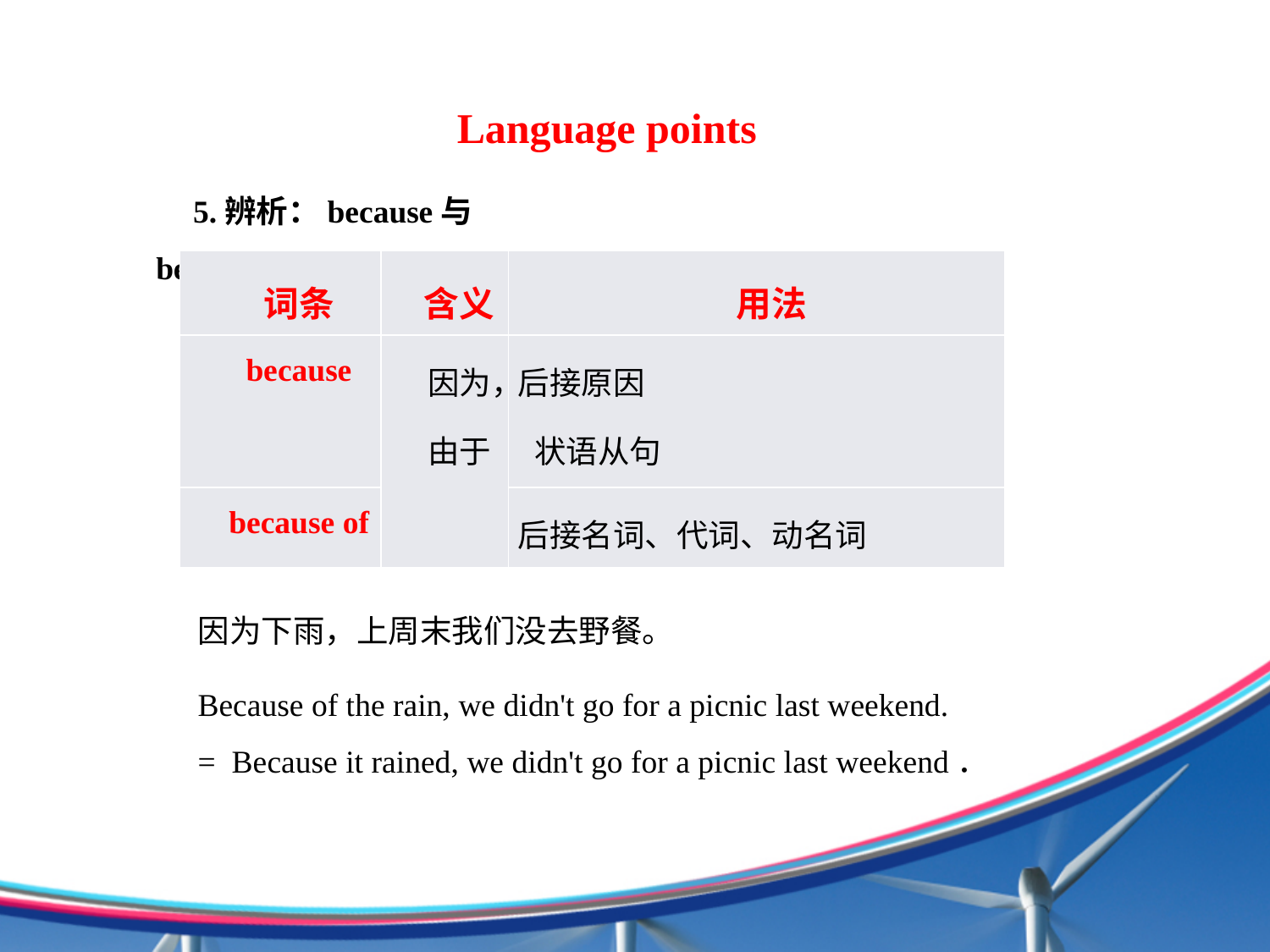

Language points
5.辨析：because与because of
| 词条 | 含义 | 用法 |
| --- | --- | --- |
| because | 因为， 由于 | 后接原因  状语从句 |
| because of |  | 后接名词、代词、动名词 |
因为下雨，上周末我们没去野餐。

Because of the rain, we didn't go for a picnic last weekend.
=  Because it rained, we didn't go for a picnic last weekend．